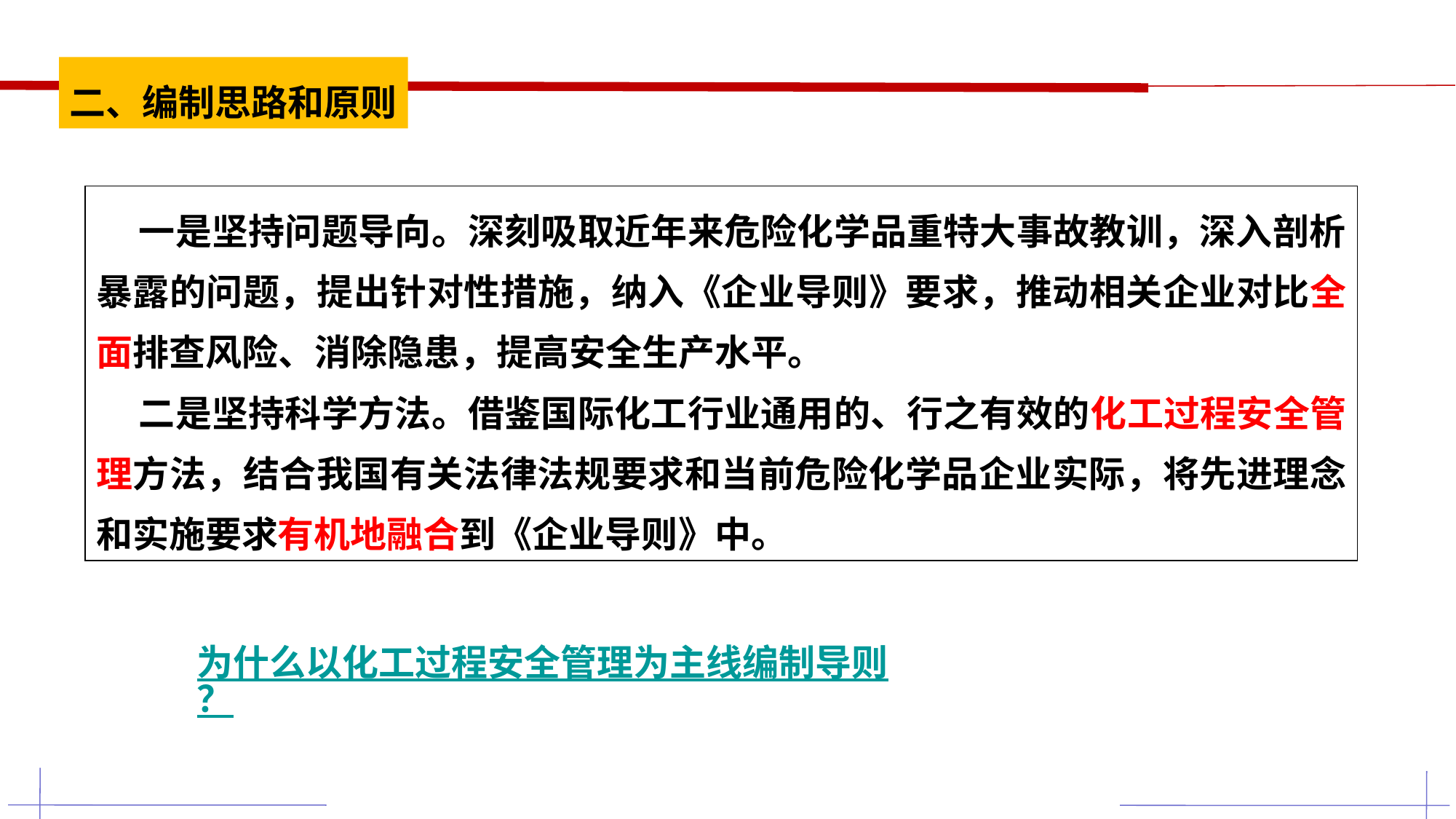

二、编制思路和原则
    一是坚持问题导向。深刻吸取近年来危险化学品重特大事故教训，深入剖析暴露的问题，提出针对性措施，纳入《企业导则》要求，推动相关企业对比全面排查风险、消除隐患，提高安全生产水平。
    二是坚持科学方法。借鉴国际化工行业通用的、行之有效的化工过程安全管理方法，结合我国有关法律法规要求和当前危险化学品企业实际，将先进理念和实施要求有机地融合到《企业导则》中。
为什么以化工过程安全管理为主线编制导则？
7